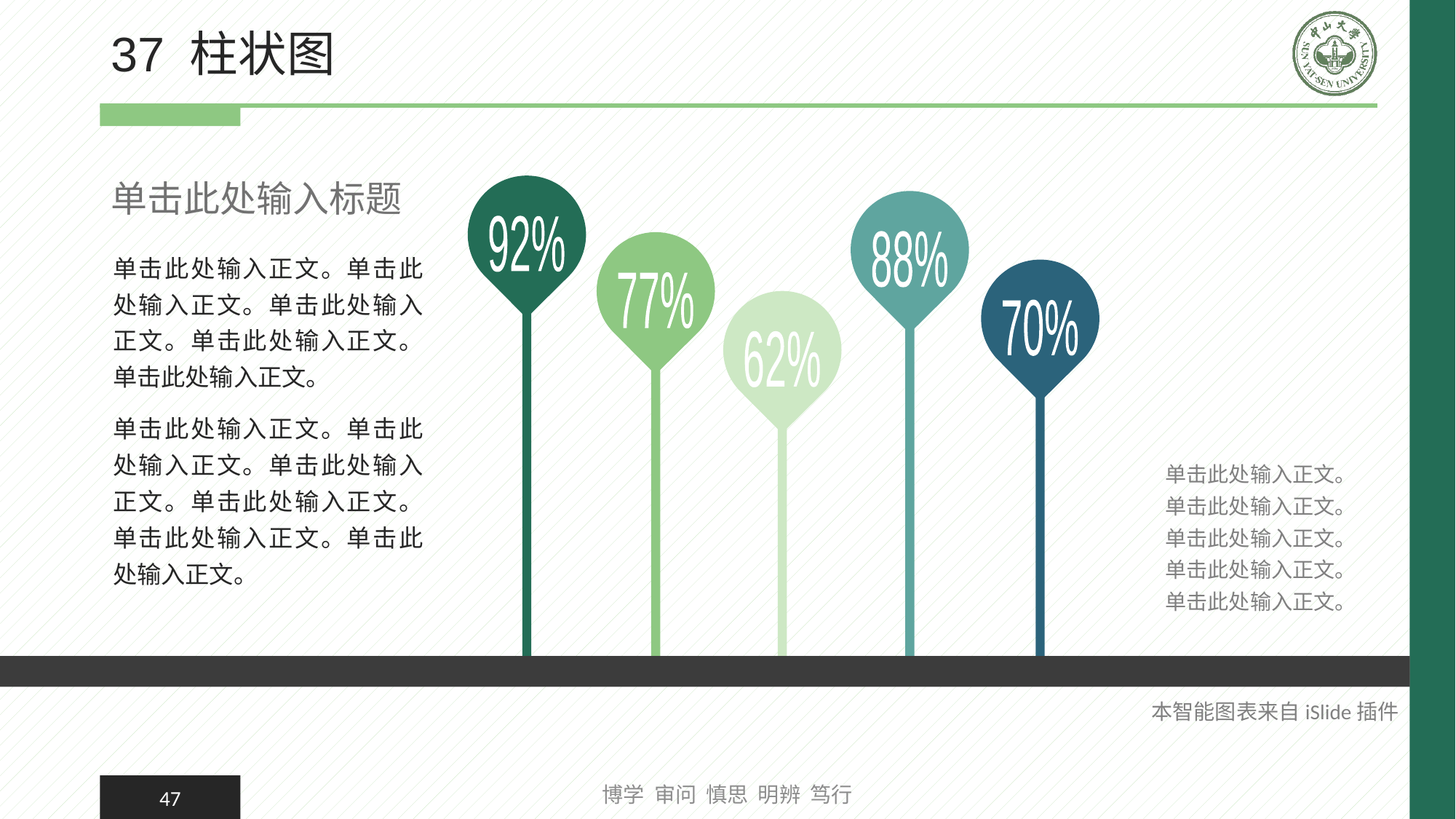

# 37 柱状图

92%

88%

77%

70%

62%

单击此处输入标题
单击此处输入正文。单击此处输入正文。单击此处输入正文。单击此处输入正文。单击此处输入正文。
单击此处输入正文。单击此处输入正文。单击此处输入正文。单击此处输入正文。单击此处输入正文。单击此处输入正文。

单击此处输入正文。单击此处输入正文。单击此处输入正文。单击此处输入正文。单击此处输入正文。
本智能图表来自iSlide插件
博学  审问  慎思  明辨  笃行
47